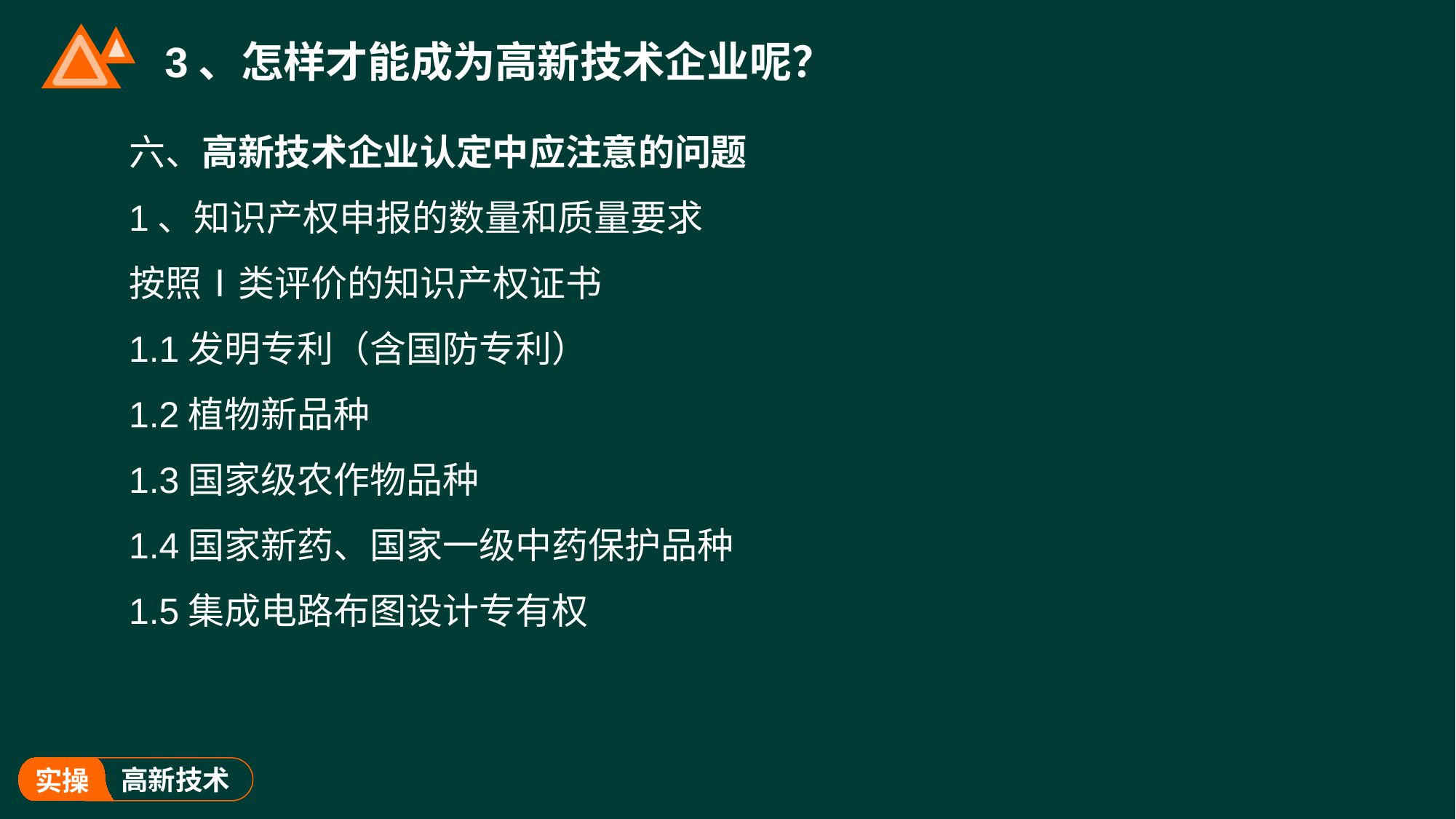

# 3、怎样才能成为高新技术企业呢？
六、高新技术企业认定中应注意的问题
1、知识产权申报的数量和质量要求
按照Ⅰ类评价的知识产权证书
1.1发明专利（含国防专利）
1.2植物新品种
1.3国家级农作物品种
1.4国家新药、国家一级中药保护品种
1.5集成电路布图设计专有权